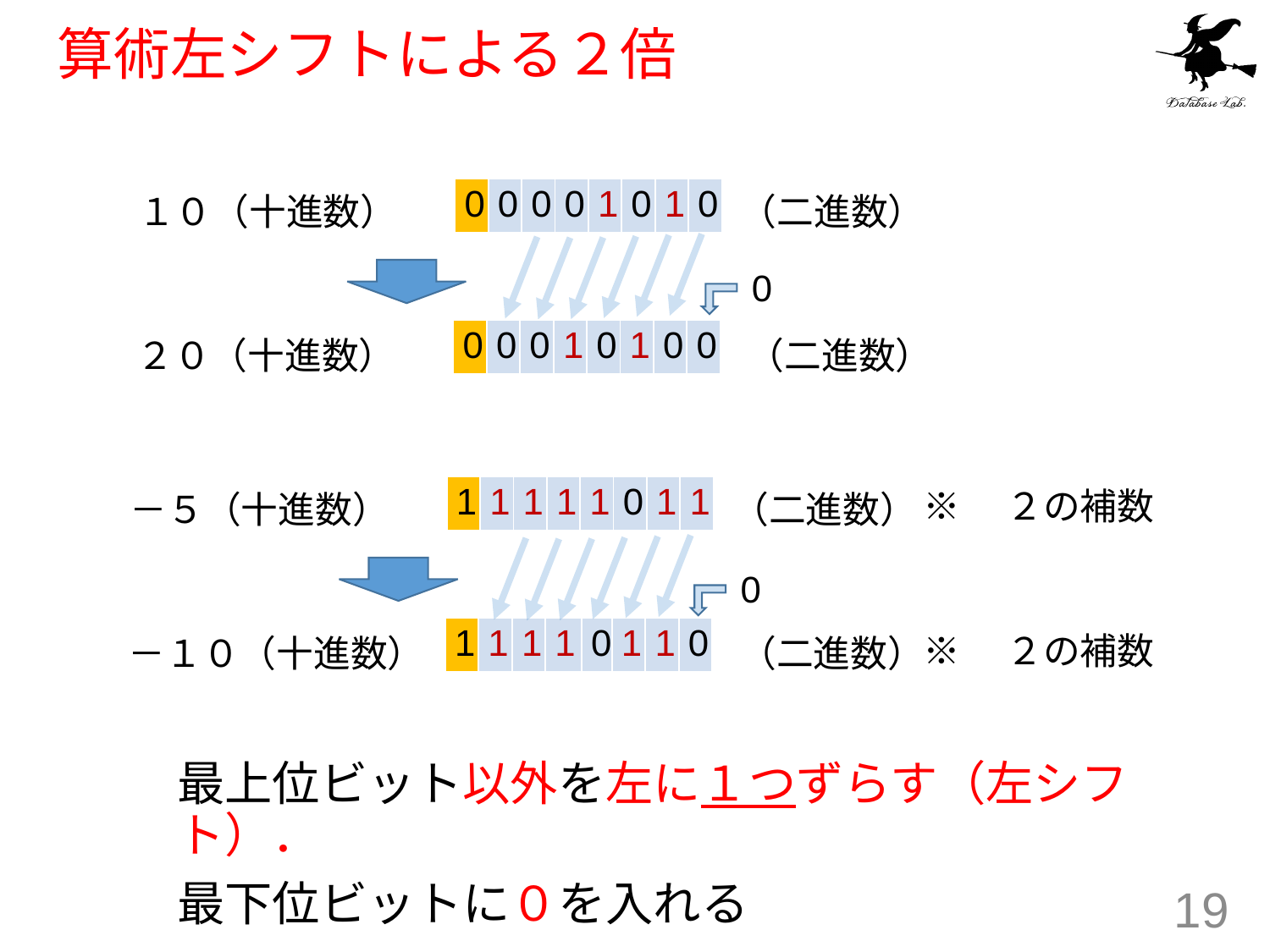

# 算術左シフトによる２倍

| 0 | 0 | 0 | 0 | 1 | 0 | 1 | 0 |
| --- | --- | --- | --- | --- | --- | --- | --- |
１０（十進数）
（二進数）

0

| 0 | 0 | 0 | 1 | 0 | 1 | 0 | 0 |
| --- | --- | --- | --- | --- | --- | --- | --- |
２０（十進数）
（二進数）
| 1 | 1 | 1 | 1 | 1 | 0 | 1 | 1 |
| --- | --- | --- | --- | --- | --- | --- | --- |
－５（十進数）
（二進数）
※　２の補数

0

| 1 | 1 | 1 | 1 | 0 | 1 | 1 | 0 |
| --- | --- | --- | --- | --- | --- | --- | --- |
－１０（十進数）
（二進数）
※　２の補数
最上位ビット以外を左に１つずらす（左シフト）．
最下位ビットに０を入れる

19